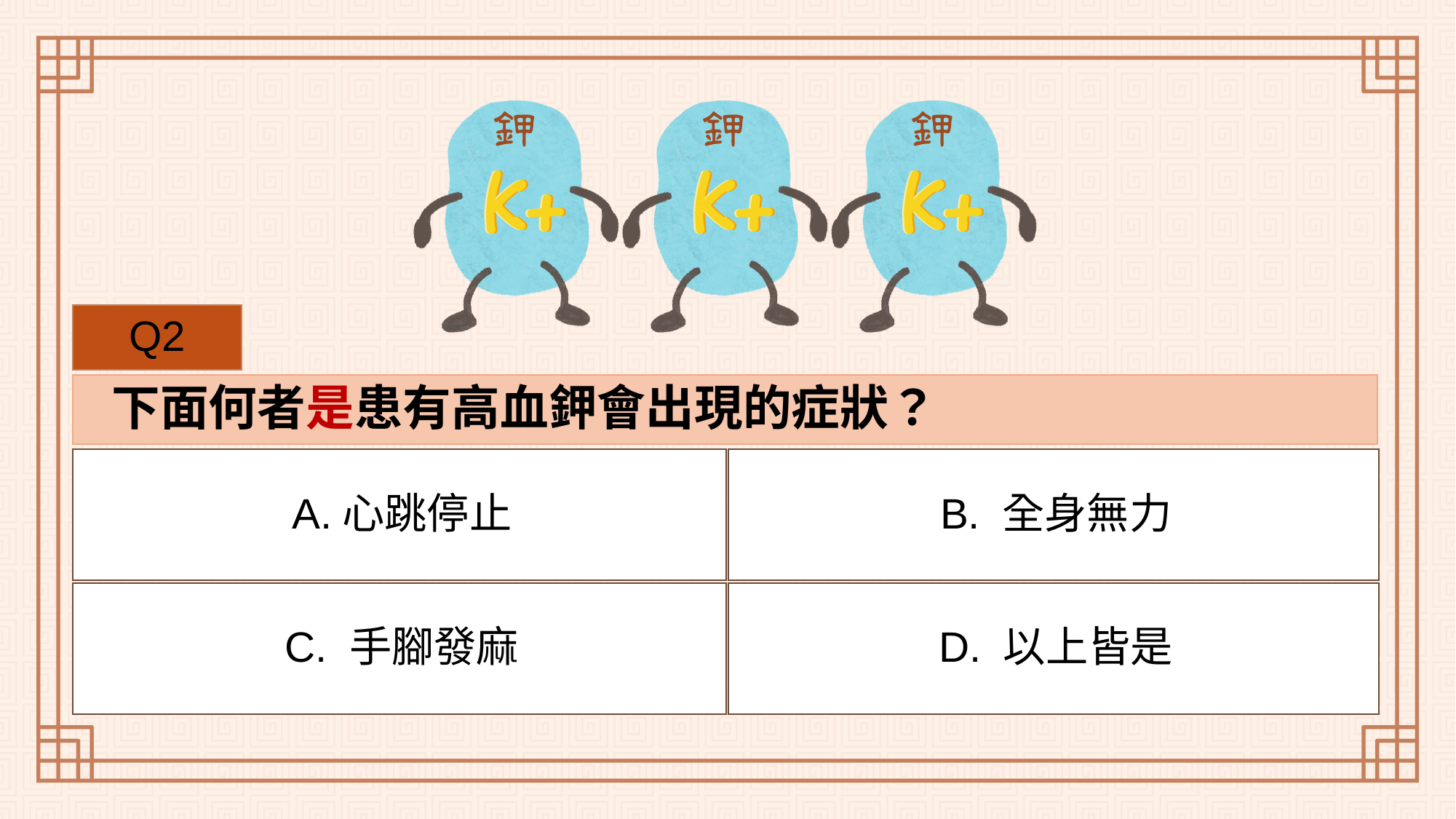

Q2
下面何者是患有高血鉀會出現的症狀？
A.心跳停止
B. 全身無力
C. 手腳發麻
D. 以上皆是